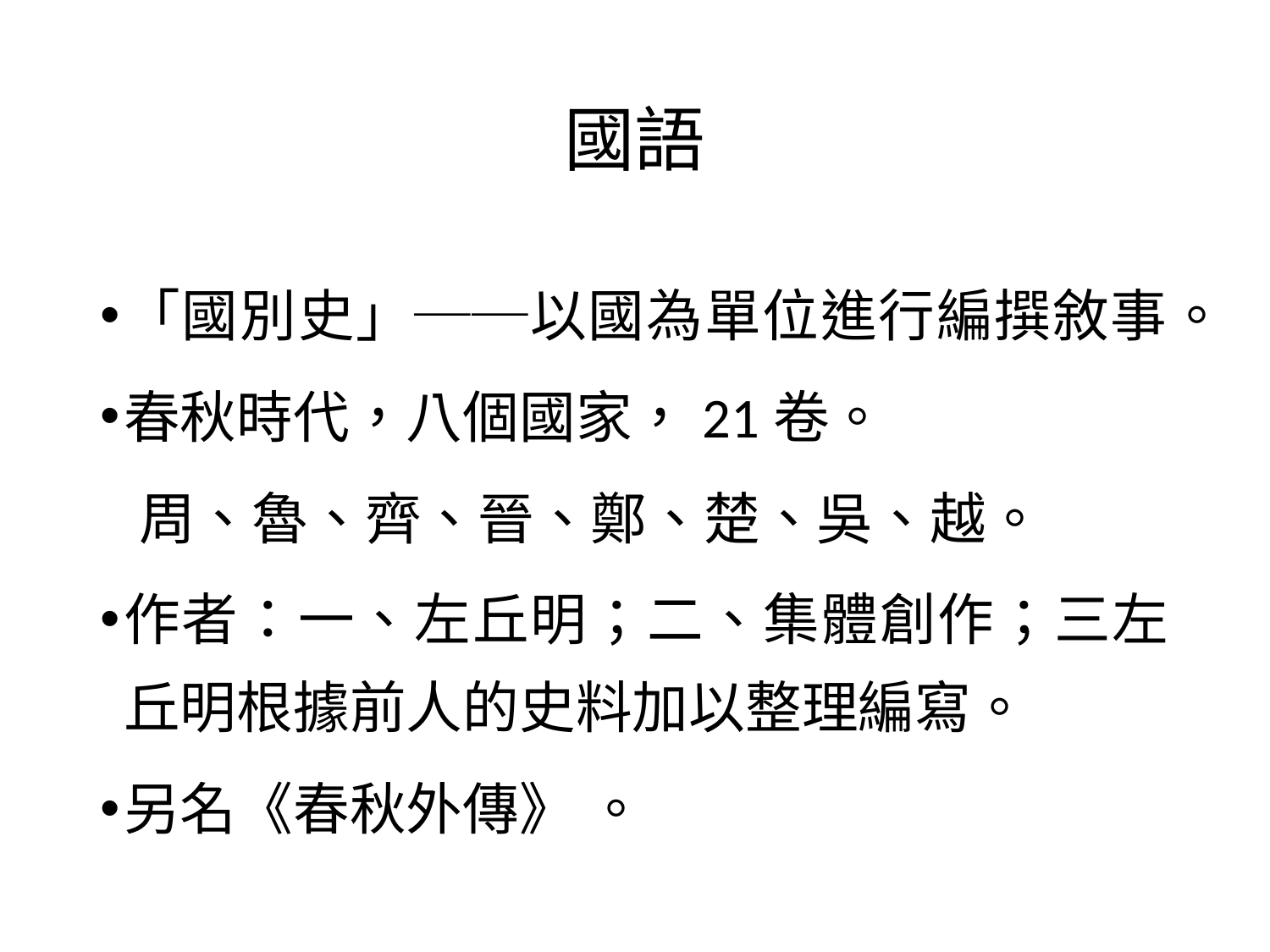

# 國語
「國別史」──以國為單位進行編撰敘事。
春秋時代，八個國家，21卷。
  周、魯、齊、晉、鄭、楚、吳、越。
作者：一、左丘明；二、集體創作；三左丘明根據前人的史料加以整理編寫。
另名《春秋外傳》 。